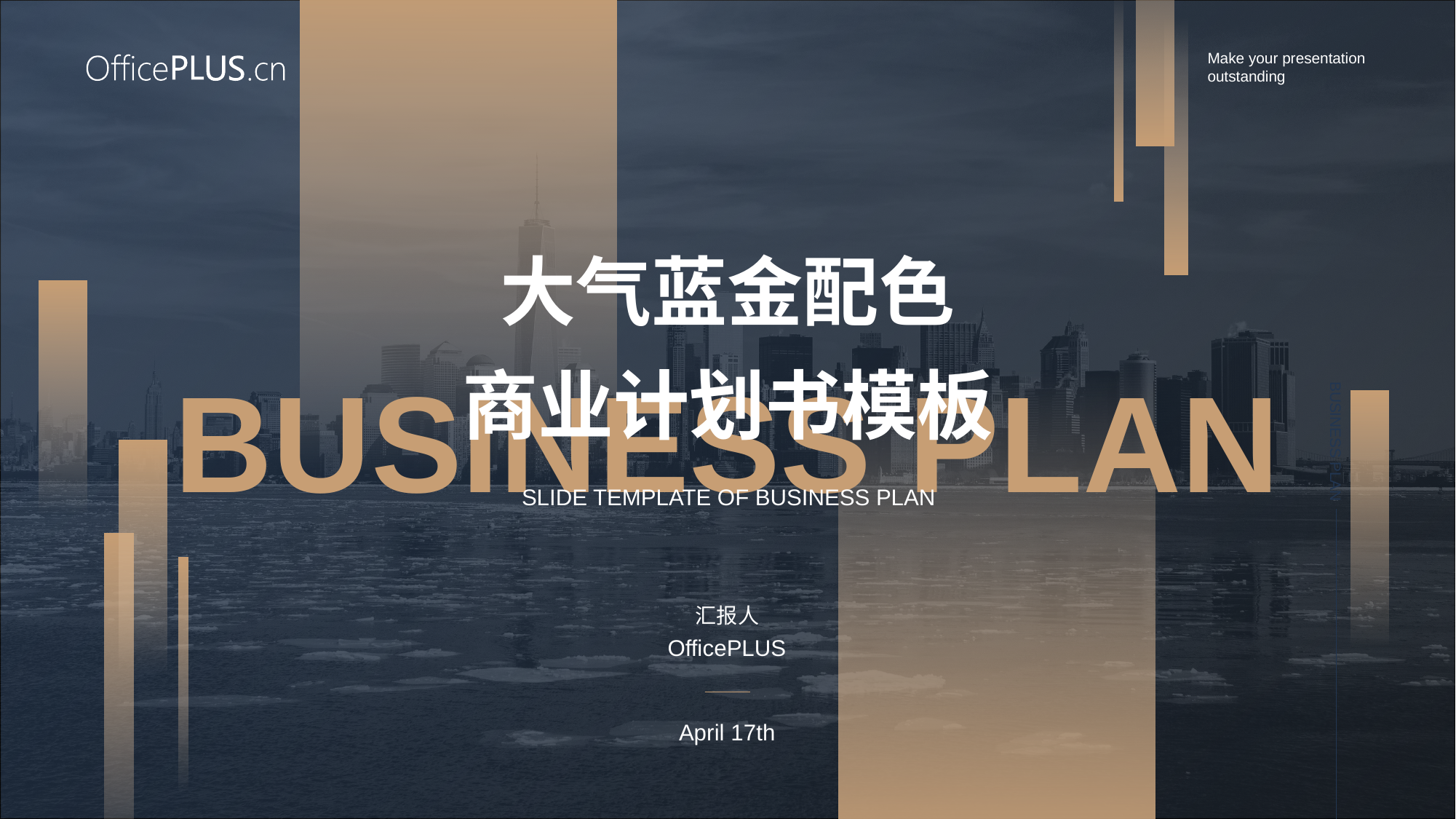

大气蓝金配色
business plan
商业计划书模板
slide template of business plan
汇报人
OfficePLUS
April 17th